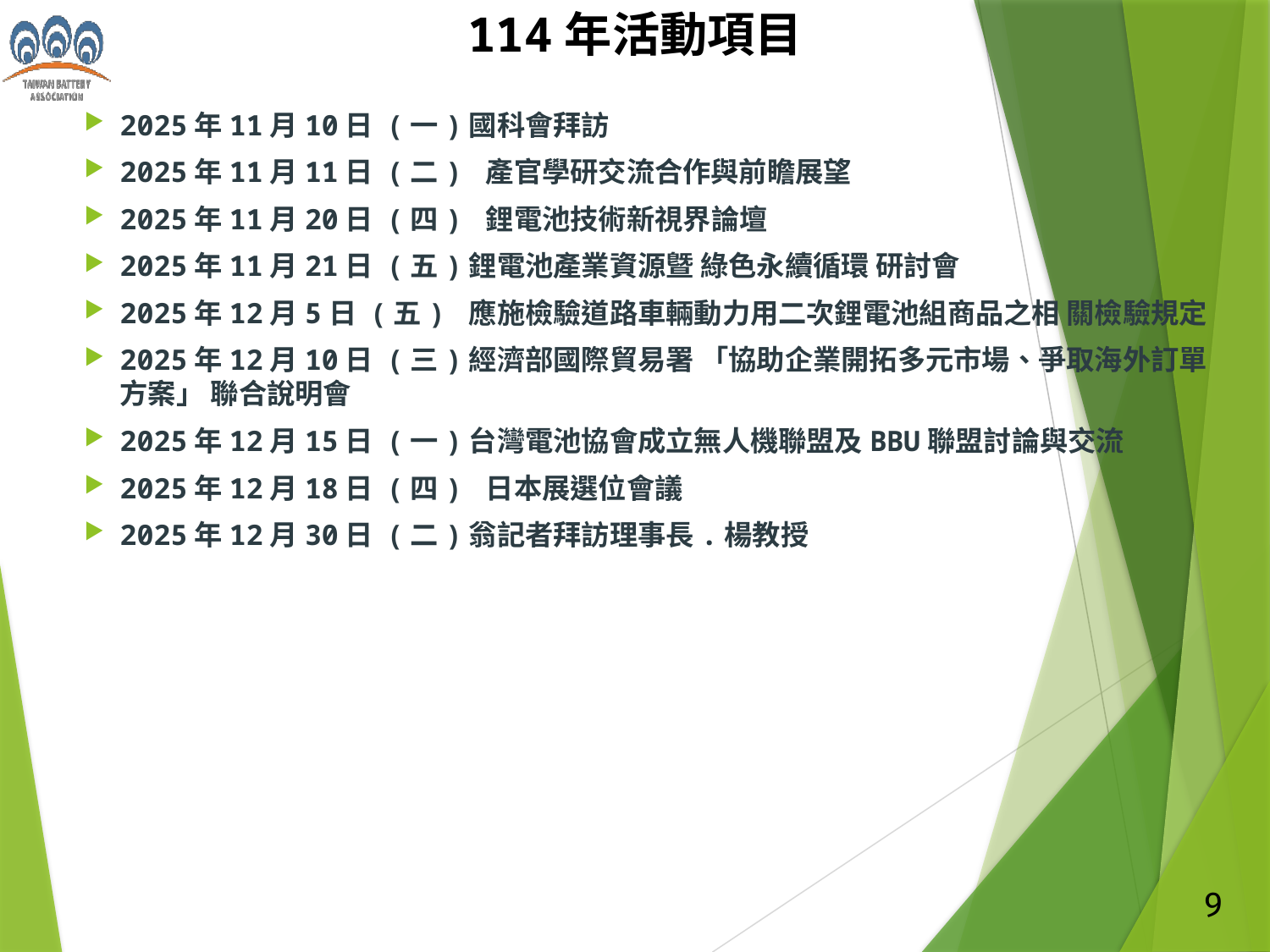

114年活動項目
2025年11月10日 (一)國科會拜訪
2025年11月11日 (二) 產官學研交流合作與前瞻展望
2025年11月20日 (四) 鋰電池技術新視界論壇
2025年11月21日 (五)鋰電池產業資源曁 綠色永續循環 研討會
2025年12月5日 (五) 應施檢驗道路車輛動力用二次鋰電池組商品之相 關檢驗規定
2025年12月10日 (三)經濟部國際貿易署 「協助企業開拓多元市場、爭取海外訂單方案」 聯合說明會
2025年12月15日 (一)台灣電池協會成立無人機聯盟及BBU聯盟討論與交流
2025年12月18日 (四) 日本展選位會議
2025年12月30日 (二)翁記者拜訪理事長.楊教授

9